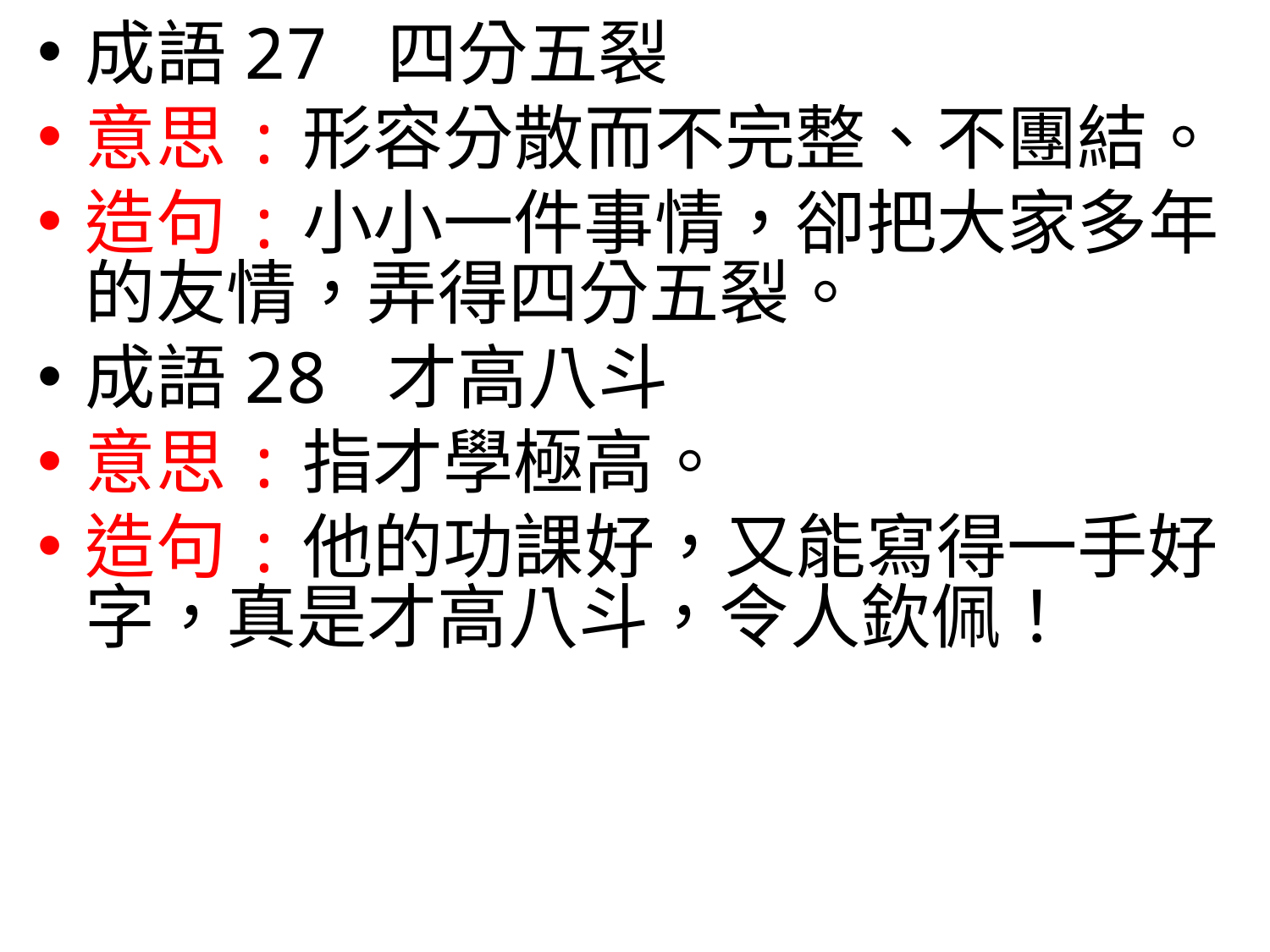

成語27 四分五裂
意思:形容分散而不完整、不團結。
造句:小小一件事情，卻把大家多年的友情，弄得四分五裂。
成語28 才高八斗
意思:指才學極高。
造句:他的功課好，又能寫得一手好字，真是才高八斗，令人欽佩！